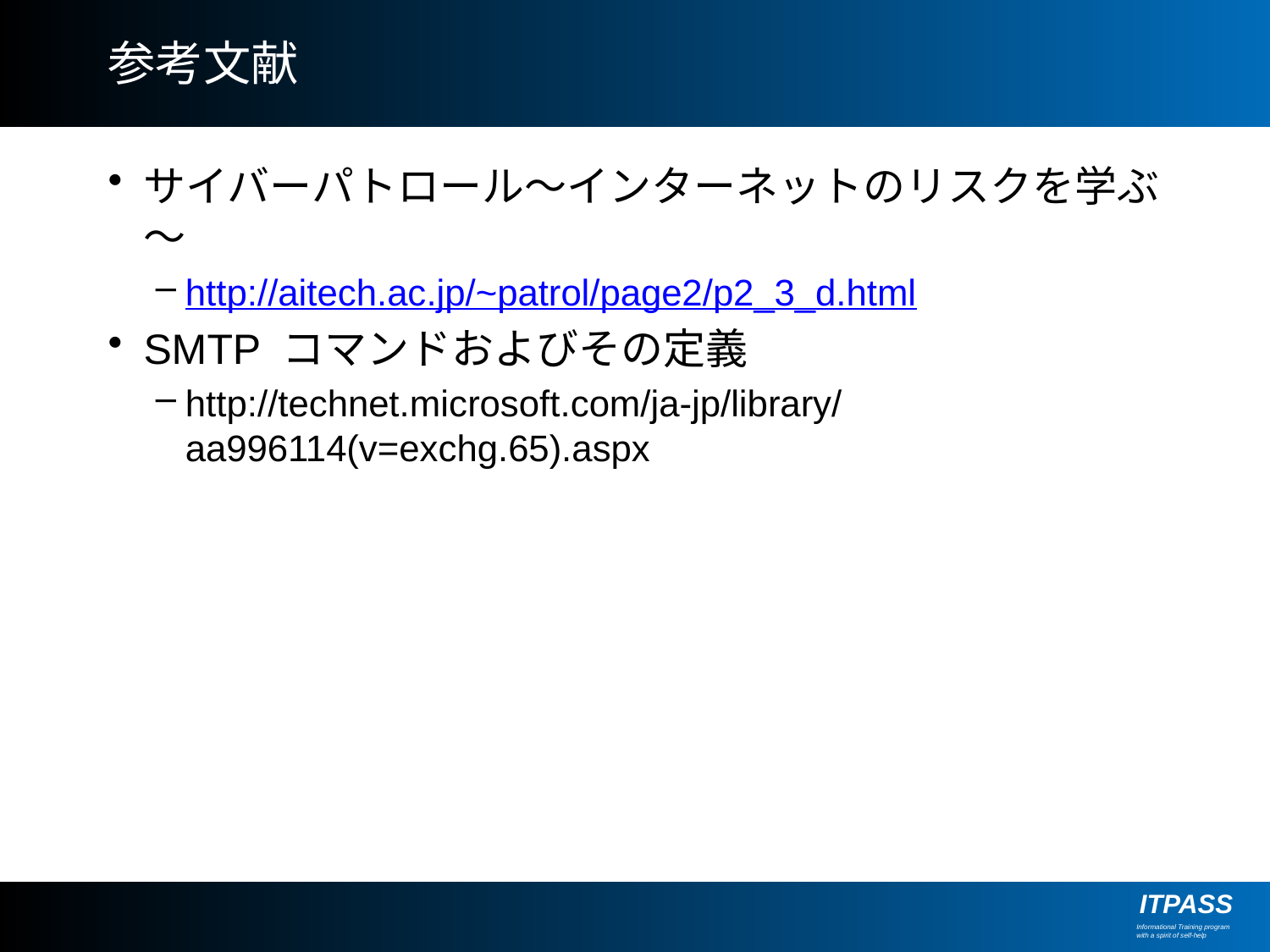

# 参考文献
サイバーパトロール～インターネットのリスクを学ぶ～
http://aitech.ac.jp/~patrol/page2/p2_3_d.html
SMTP コマンドおよびその定義
http://technet.microsoft.com/ja-jp/library/aa996114(v=exchg.65).aspx